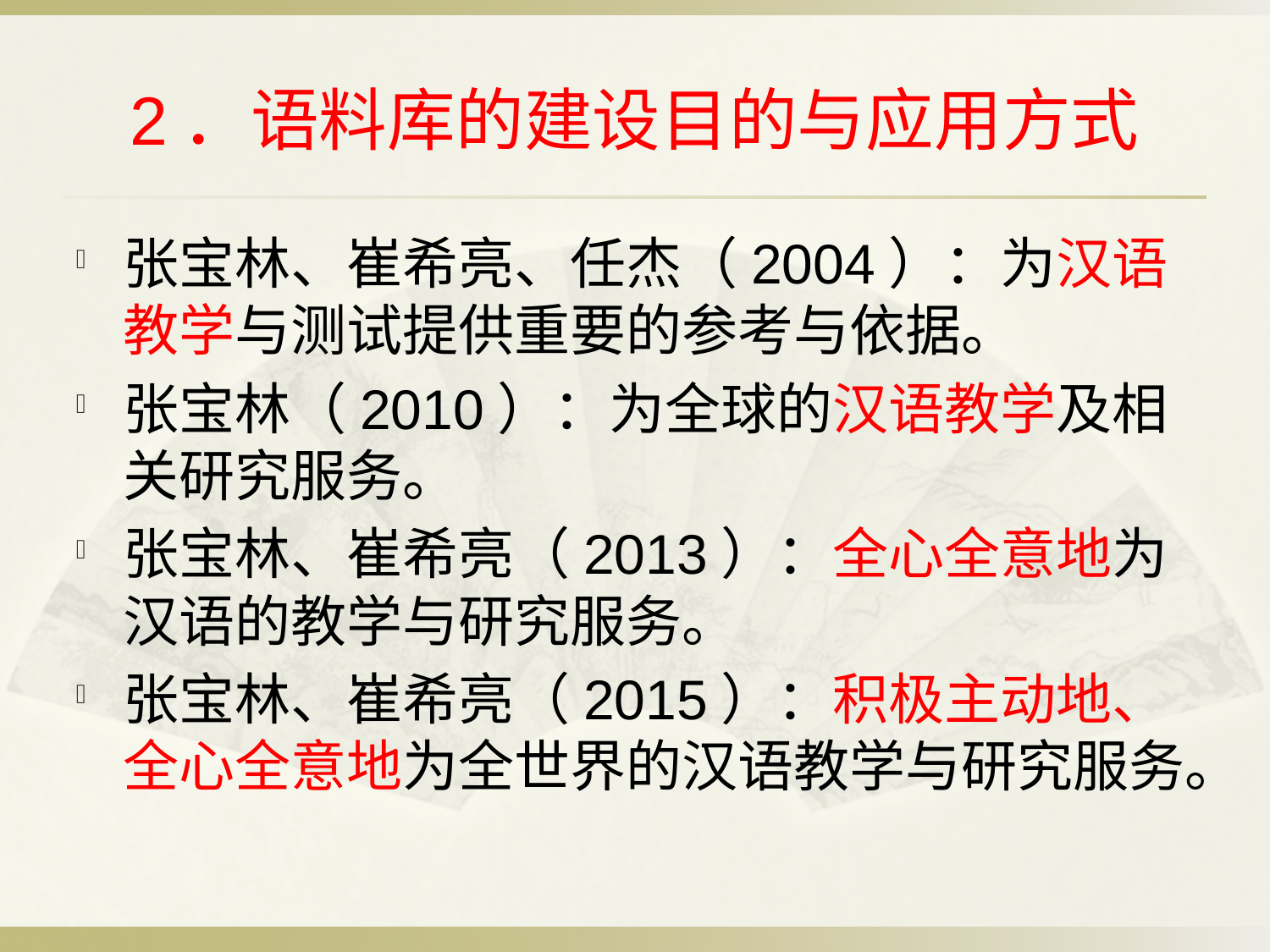

# 2．语料库的建设目的与应用方式
张宝林、崔希亮、任杰（2004）：为汉语教学与测试提供重要的参考与依据。
张宝林（2010）：为全球的汉语教学及相关研究服务。
张宝林、崔希亮（2013）：全心全意地为汉语的教学与研究服务。
张宝林、崔希亮（2015）：积极主动地、全心全意地为全世界的汉语教学与研究服务。